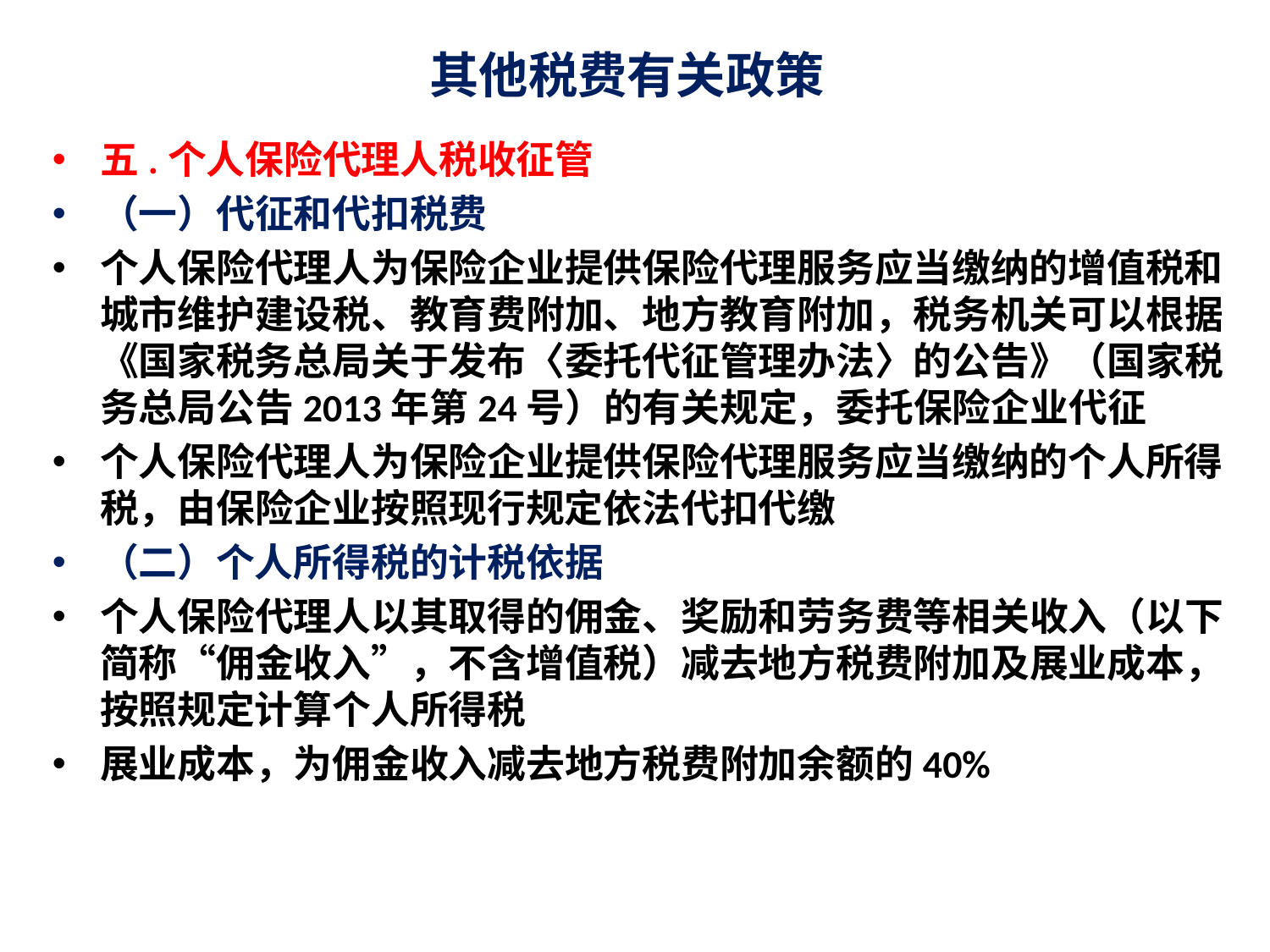

# 其他税费有关政策
五.个人保险代理人税收征管
（一）代征和代扣税费
个人保险代理人为保险企业提供保险代理服务应当缴纳的增值税和城市维护建设税、教育费附加、地方教育附加，税务机关可以根据《国家税务总局关于发布〈委托代征管理办法〉的公告》（国家税务总局公告2013年第24号）的有关规定，委托保险企业代征
个人保险代理人为保险企业提供保险代理服务应当缴纳的个人所得税，由保险企业按照现行规定依法代扣代缴
（二）个人所得税的计税依据
个人保险代理人以其取得的佣金、奖励和劳务费等相关收入（以下简称“佣金收入”，不含增值税）减去地方税费附加及展业成本，按照规定计算个人所得税
展业成本，为佣金收入减去地方税费附加余额的40%